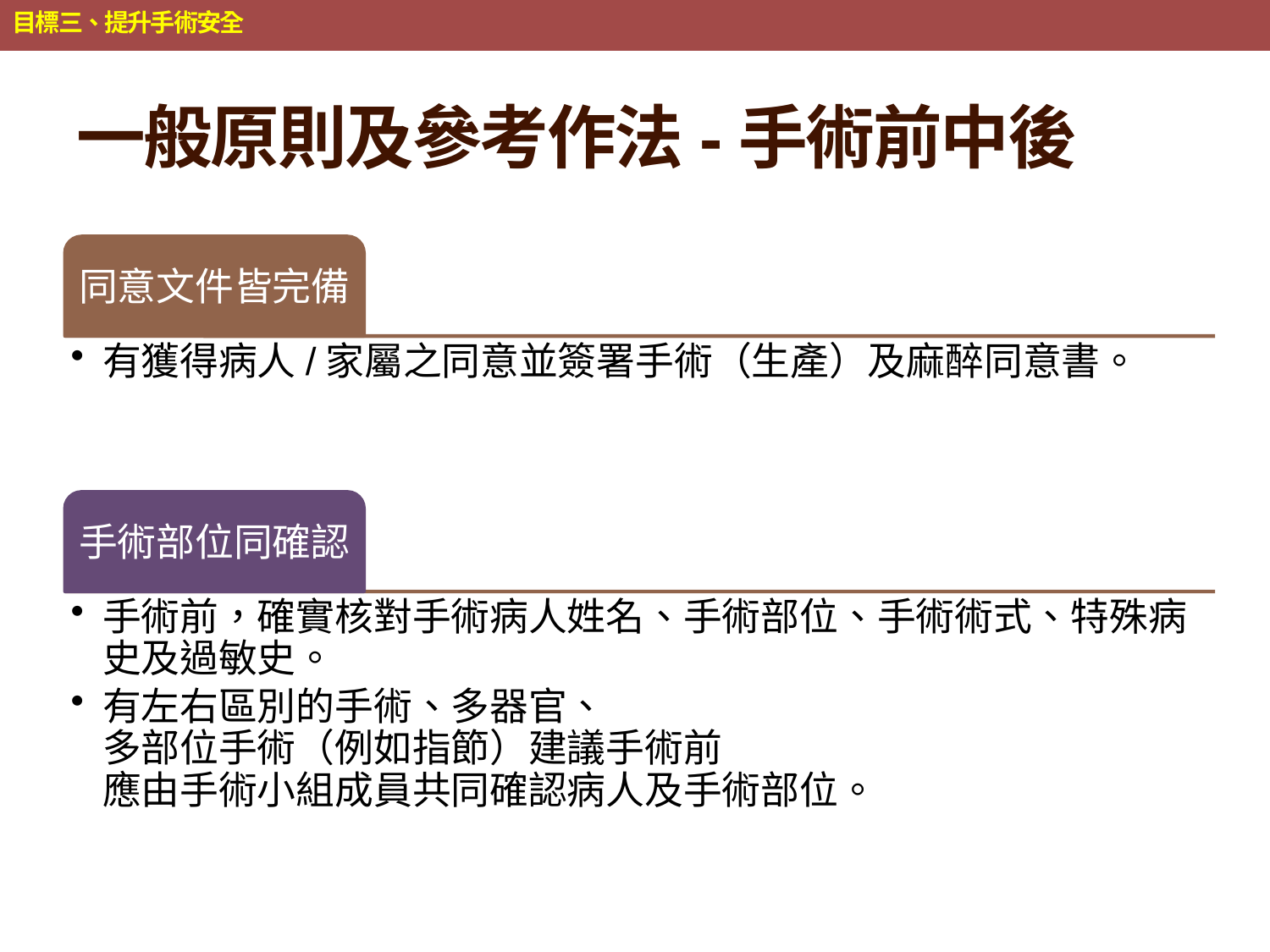

目標三、提升手術安全
# 一般原則及參考作法-手術前中後

同意文件皆完備
有獲得病人/家屬之同意並簽署手術（生產）及麻醉同意書。

手術部位同確認
手術前，確實核對手術病人姓名、手術部位、手術術式、特殊病史及過敏史。
有左右區別的手術、多器官、
多部位手術（例如指節）建議手術前
應由手術小組成員共同確認病人及手術部位。